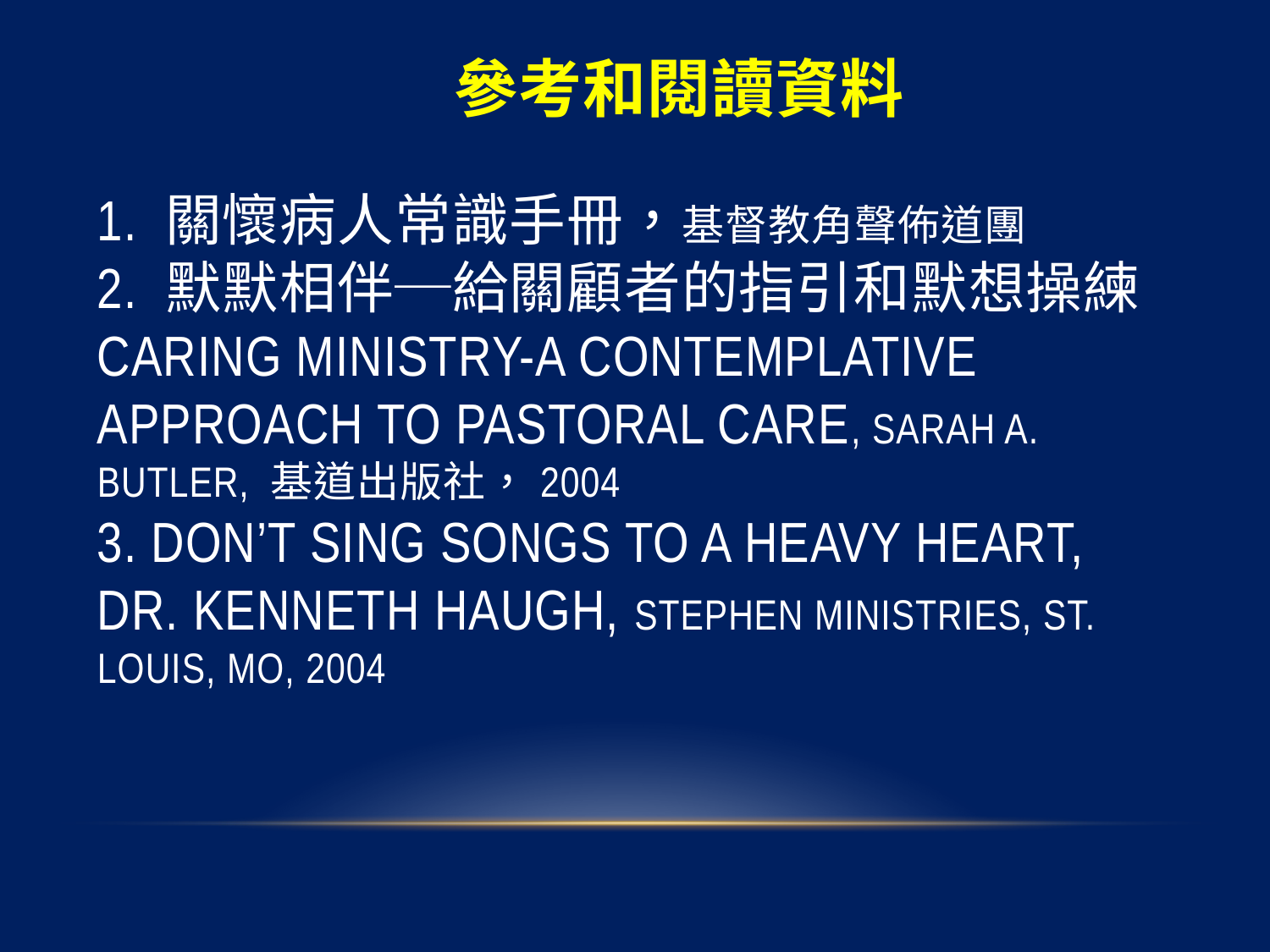

# 參考和閱讀資料 1. 關懷病人常識手冊，基督教角聲佈道團 2. 默默相伴─給關顧者的指引和默想操練Caring Ministry-A Contemplative Approach to Pastoral Care, Sarah A. Butler, 基道出版社，2004 3. Don’t Sing Songs to a Heavy Heart, Dr. Kenneth HaugH, Stephen Ministries, St. Louis, MO, 2004